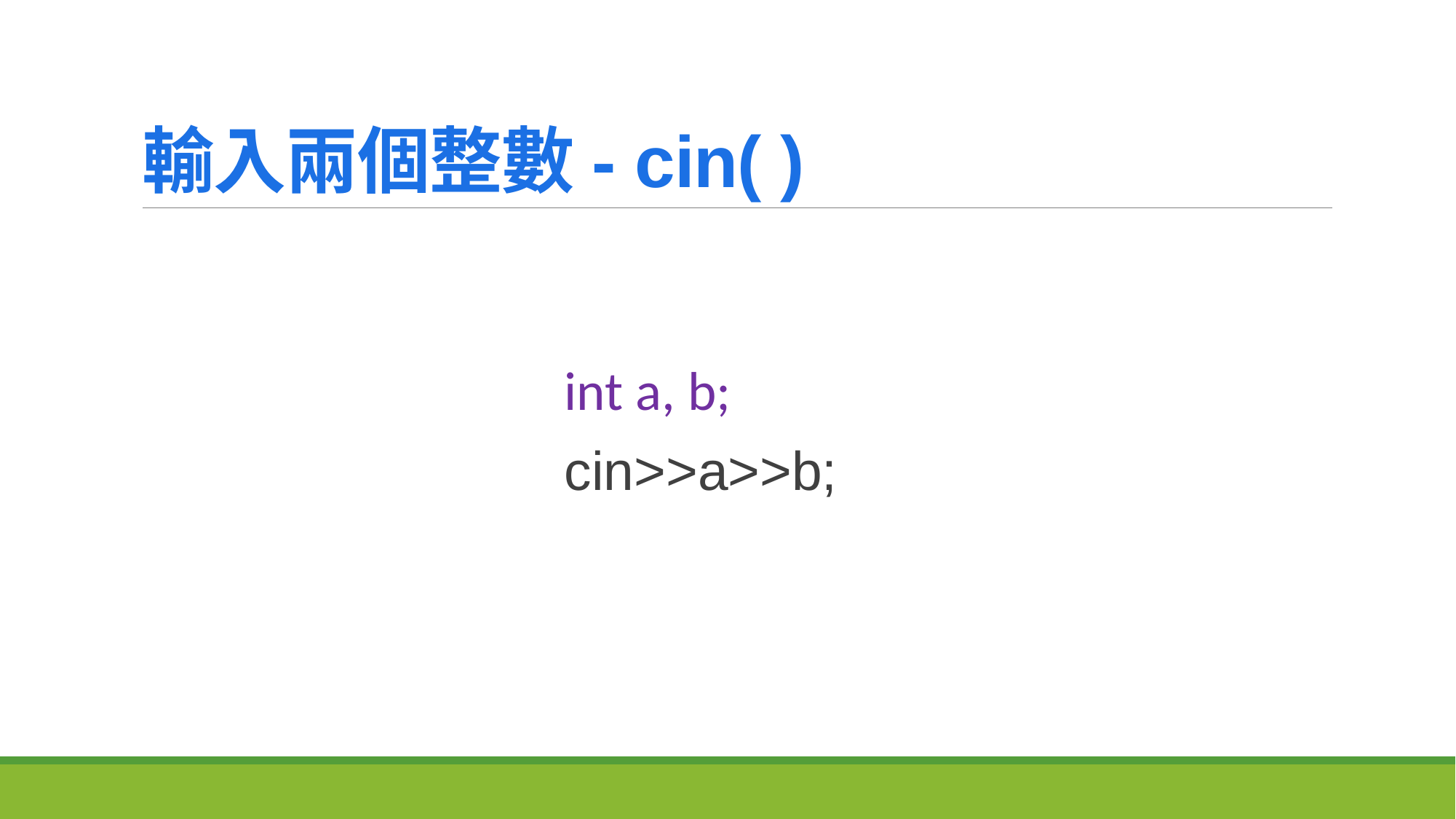

# 輸入兩個整數- cin( )
int a, b;
cin>>a>>b;